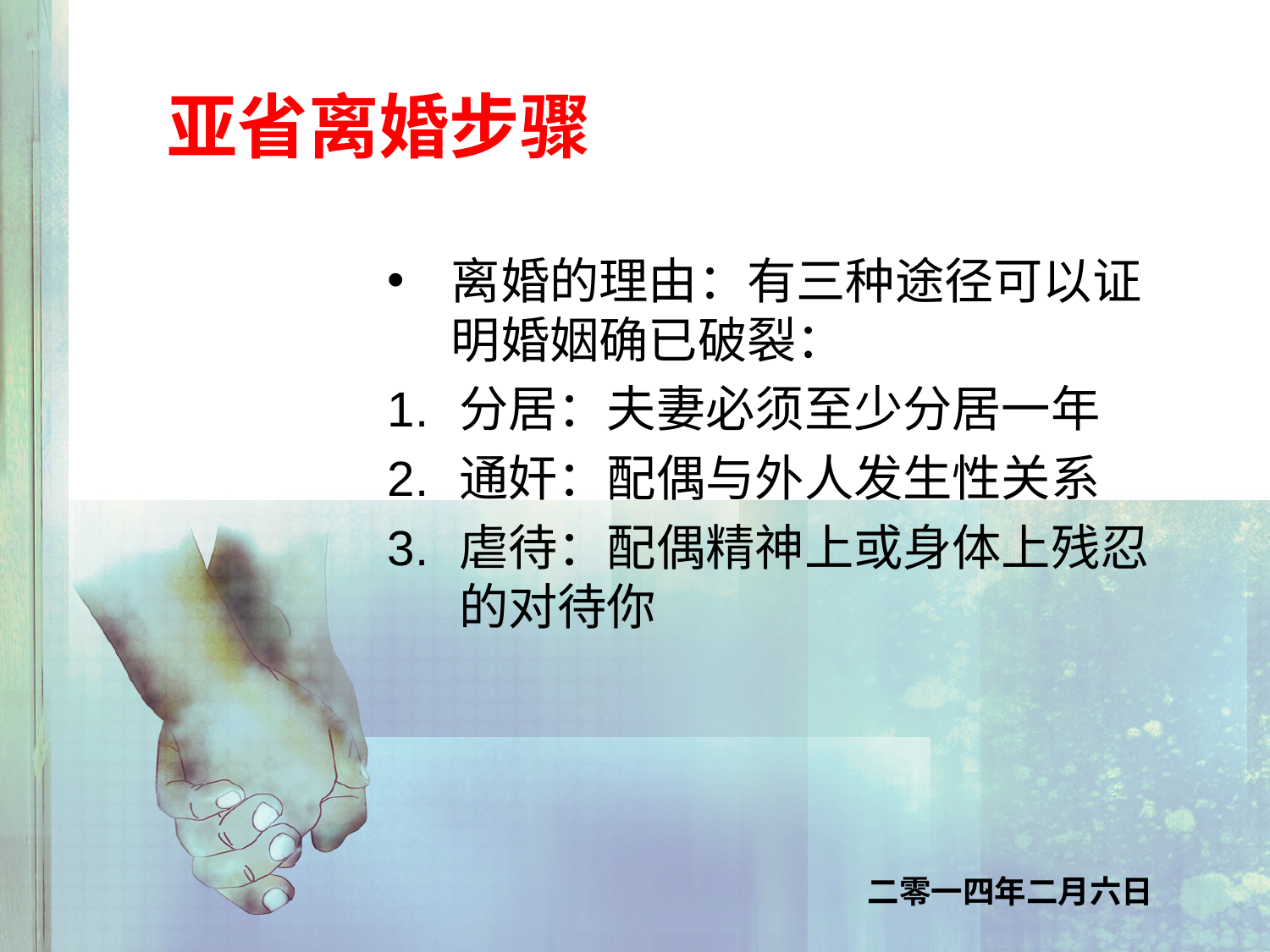

# 亚省离婚步骤
离婚的理由：有三种途径可以证明婚姻确已破裂：
分居：夫妻必须至少分居一年
通奸：配偶与外人发生性关系
虐待：配偶精神上或身体上残忍的对待你
二零一四年二月六日